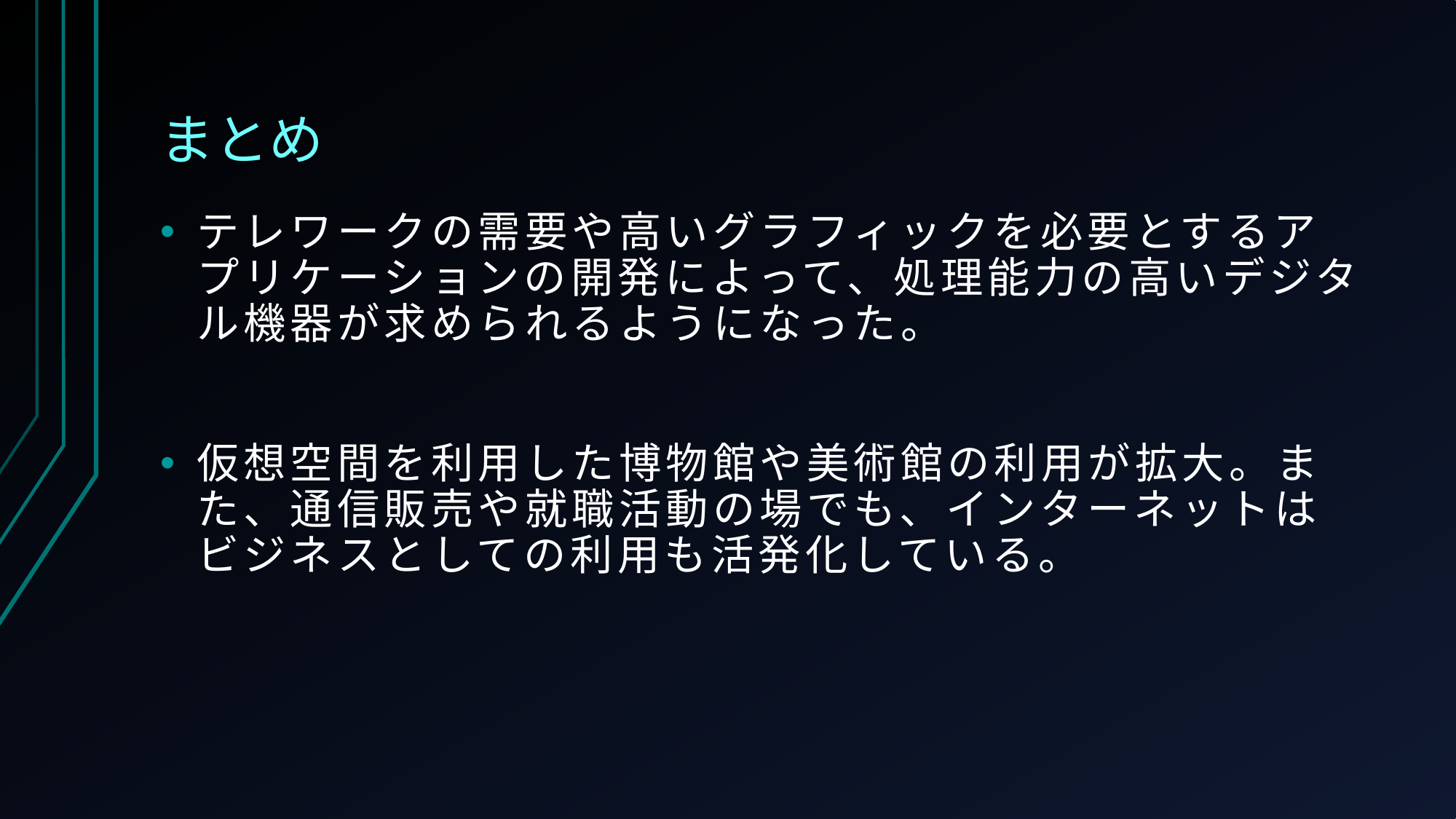

# まとめ
テレワークの需要や高いグラフィックを必要とするアプリケーションの開発によって、処理能力の高いデジタル機器が求められるようになった。

仮想空間を利用した博物館や美術館の利用が拡大。また、通信販売や就職活動の場でも、インターネットはビジネスとしての利用も活発化している。